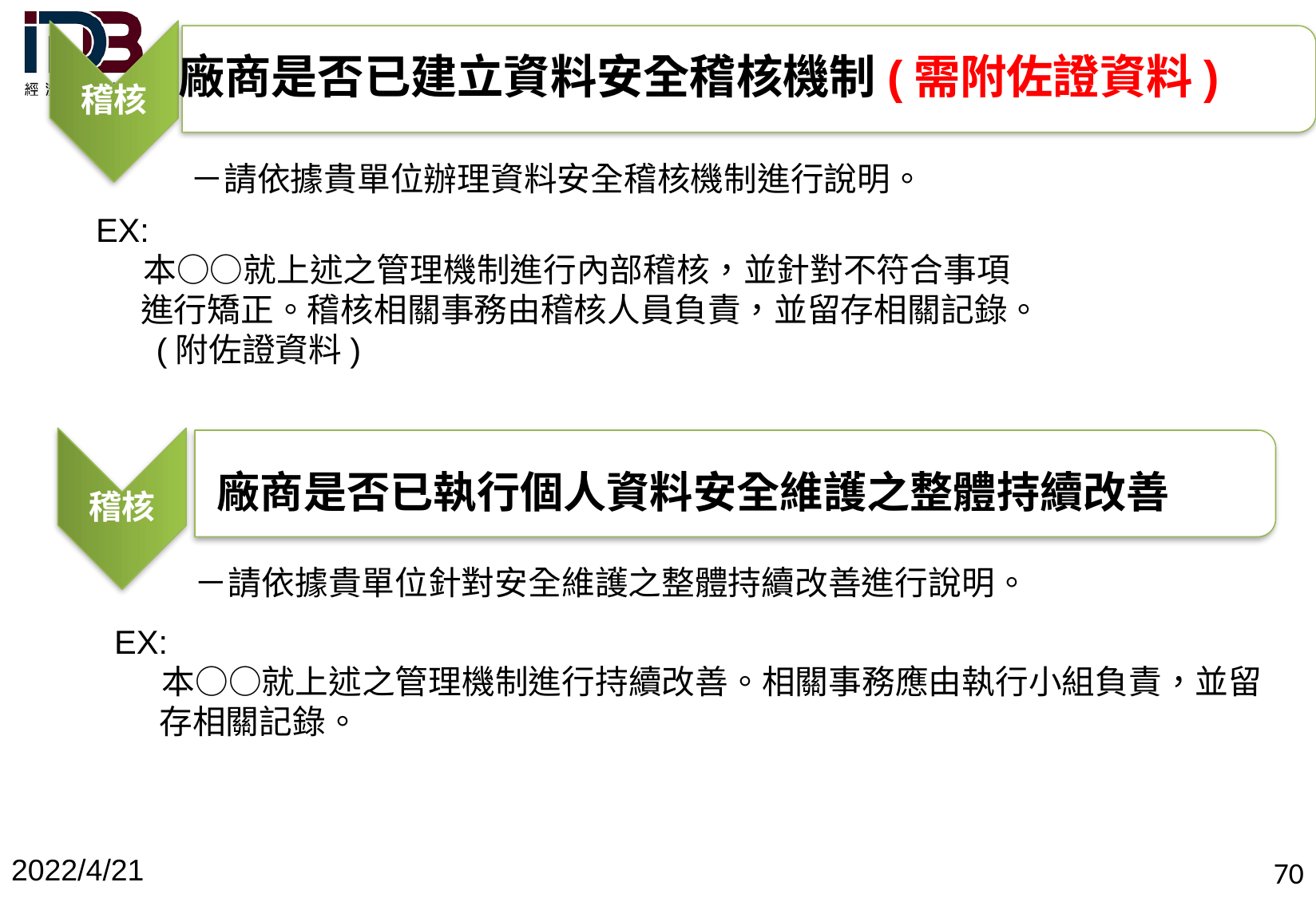

2022/4/21
70

稽核
廠商是否已建立資料安全稽核機制(需附佐證資料)
－請依據貴單位辦理資料安全稽核機制進行說明。
EX:
本○○就上述之管理機制進行內部稽核，並針對不符合事項進行矯正。稽核相關事務由稽核人員負責，並留存相關記錄。 (附佐證資料)

稽核
廠商是否已執行個人資料安全維護之整體持續改善
－請依據貴單位針對安全維護之整體持續改善進行說明。
EX:
本○○就上述之管理機制進行持續改善。相關事務應由執行小組負責，並留存相關記錄。